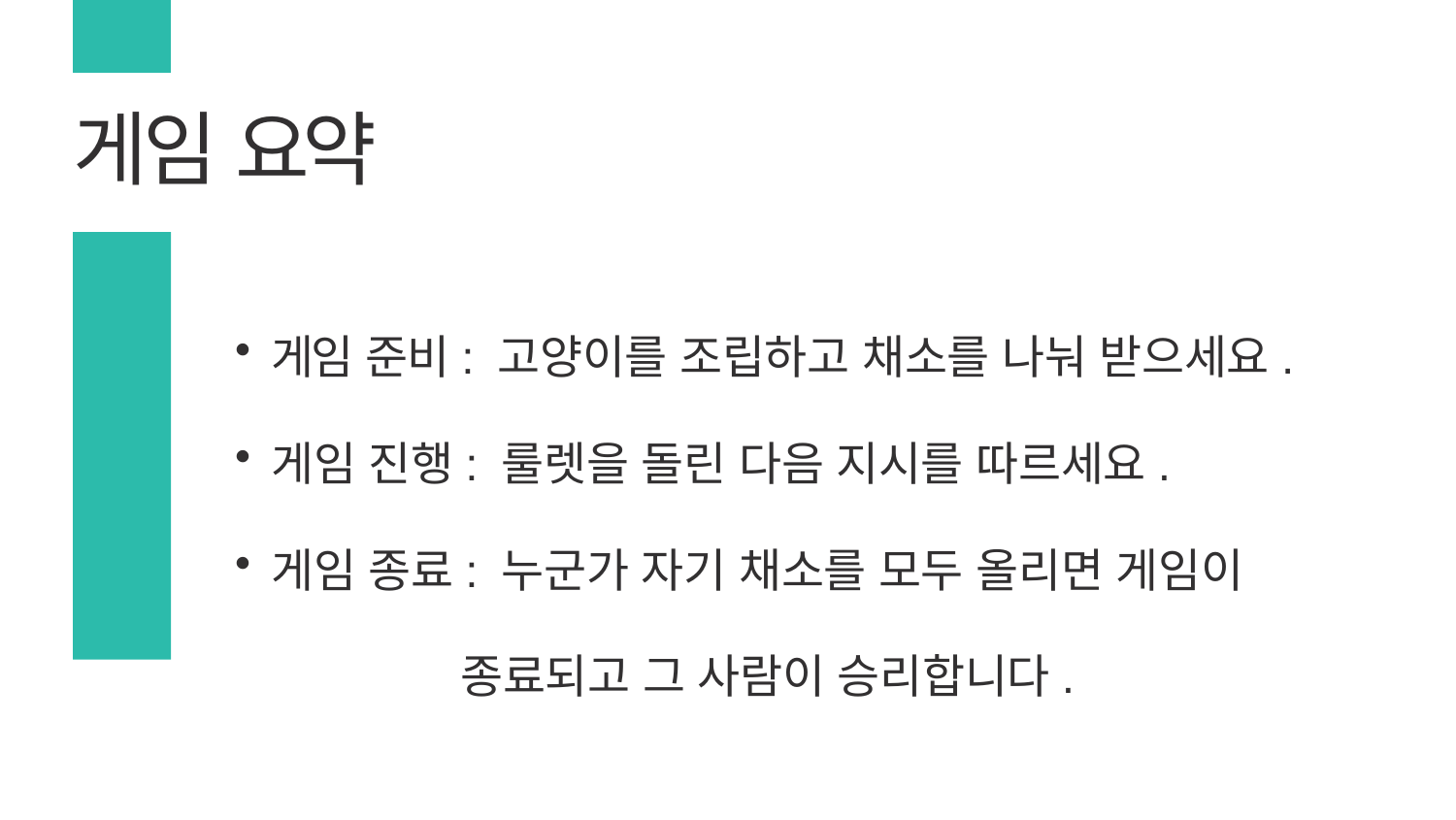

# 게임 요약

게임 준비: 고양이를 조립하고 채소를 나눠 받으세요.
게임 진행: 룰렛을 돌린 다음 지시를 따르세요.
게임 종료: 누군가 자기 채소를 모두 올리면 게임이
                 종료되고 그 사람이 승리합니다.